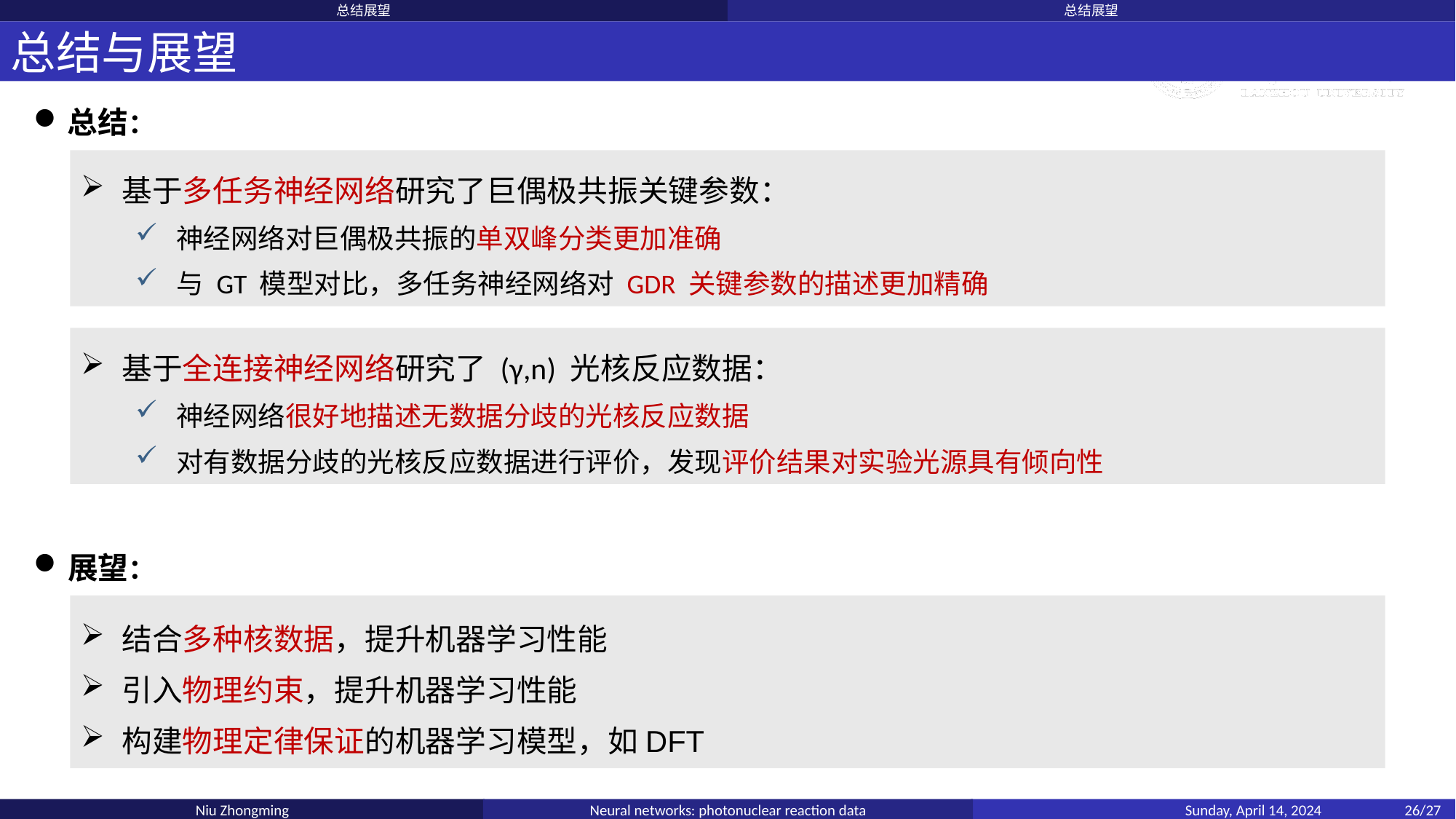

总结展望
总结展望
总结与展望
总结：
基于多任务神经网络研究了巨偶极共振关键参数：
神经网络对巨偶极共振的单双峰分类更加准确
与 GT 模型对比，多任务神经网络对 GDR 关键参数的描述更加精确
基于全连接神经网络研究了 (γ,n) 光核反应数据：
神经网络很好地描述无数据分歧的光核反应数据
对有数据分歧的光核反应数据进行评价，发现评价结果对实验光源具有倾向性
展望：
结合多种核数据，提升机器学习性能
引入物理约束，提升机器学习性能
构建物理定律保证的机器学习模型，如DFT